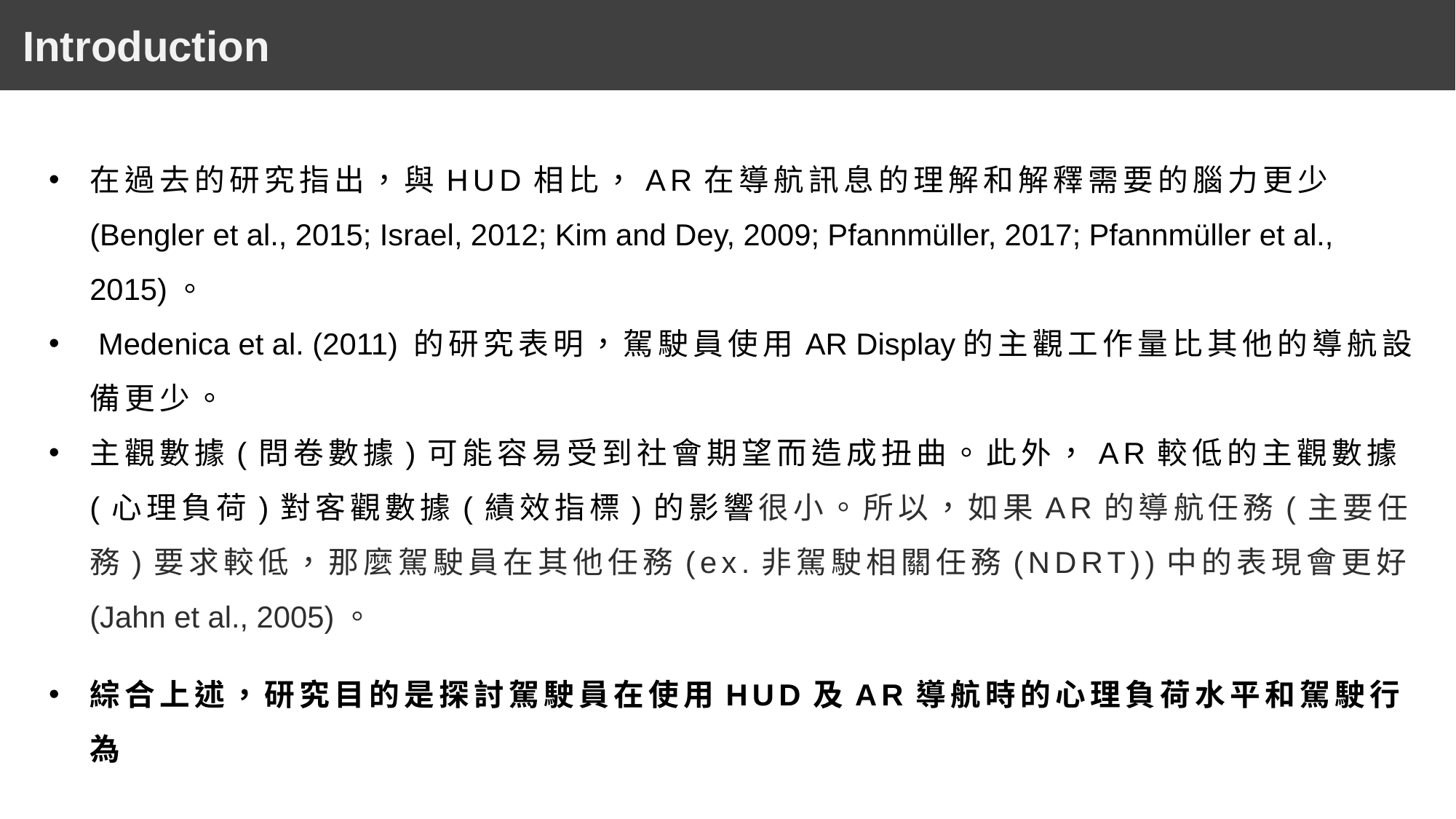

Introduction
在過去的研究指出，與HUD相比，AR在導航訊息的理解和解釋需要的腦力更少(Bengler et al., 2015; Israel, 2012; Kim and Dey, 2009; Pfannmüller, 2017; Pfannmüller et al., 2015)。
 Medenica et al. (2011) 的研究表明，駕駛員使用AR Display的主觀工作量比其他的導航設備更少。
主觀數據(問卷數據)可能容易受到社會期望而造成扭曲。此外，AR較低的主觀數據(心理負荷)對客觀數據(績效指標)的影響很小。所以，如果AR的導航任務(主要任務)要求較低，那麼駕駛員在其他任務(ex.非駕駛相關任務(NDRT))中的表現會更好(Jahn et al., 2005)。
綜合上述，研究目的是探討駕駛員在使用HUD及AR導航時的心理負荷水平和駕駛行為